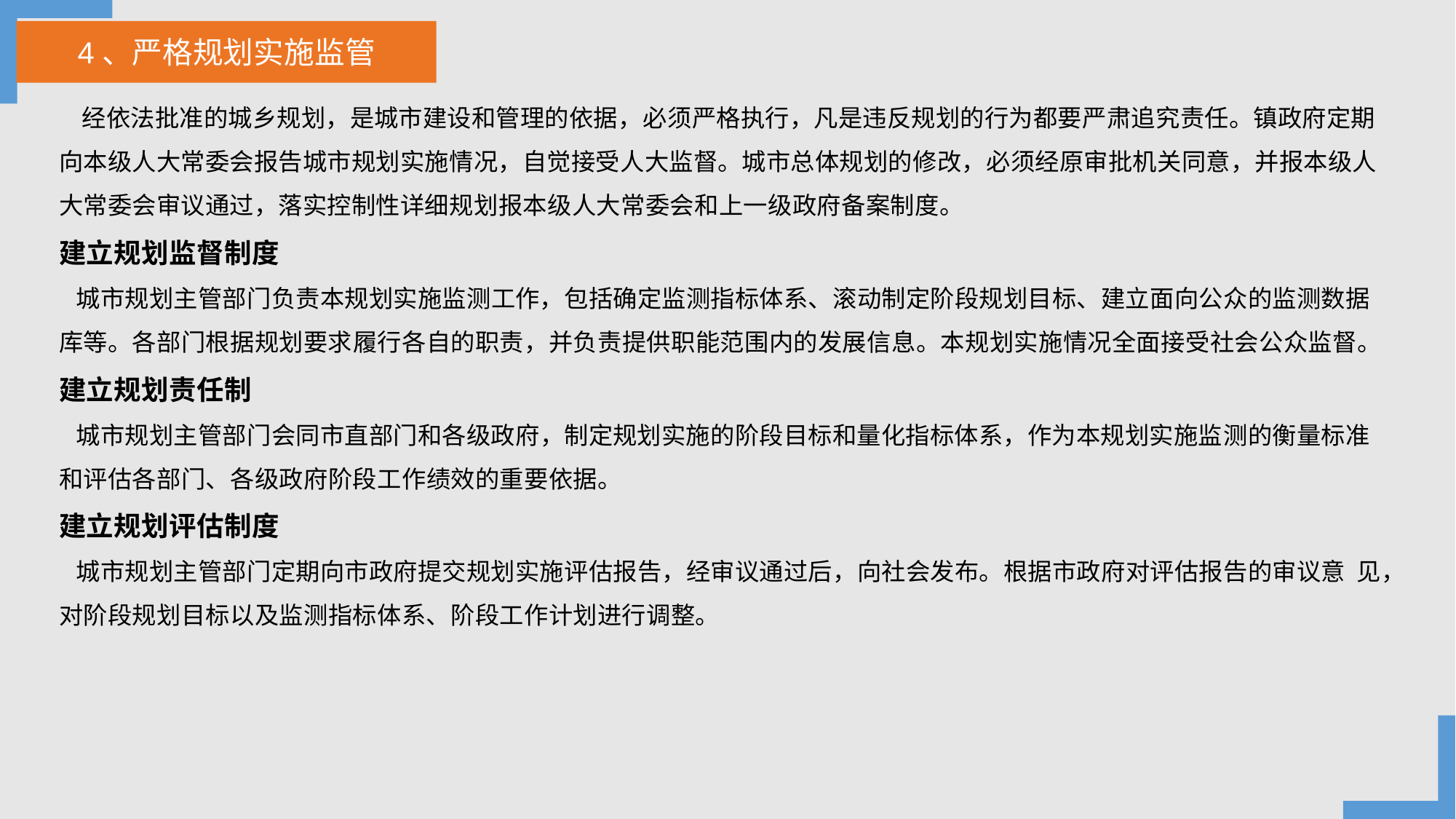

4、严格规划实施监管
   经依法批准的城乡规划，是城市建设和管理的依据，必须严格执行，凡是违反规划的行为都要严肃追究责任。镇政府定期向本级人大常委会报告城市规划实施情况，自觉接受人大监督。城市总体规划的修改，必须经原审批机关同意，并报本级人大常委会审议通过，落实控制性详细规划报本级人大常委会和上一级政府备案制度。
建立规划监督制度
  城市规划主管部门负责本规划实施监测工作，包括确定监测指标体系、滚动制定阶段规划目标、建立面向公众的监测数据  库等。各部门根据规划要求履行各自的职责，并负责提供职能范围内的发展信息。本规划实施情况全面接受社会公众监督。
建立规划责任制
  城市规划主管部门会同市直部门和各级政府，制定规划实施的阶段目标和量化指标体系，作为本规划实施监测的衡量标准  和评估各部门、各级政府阶段工作绩效的重要依据。
建立规划评估制度
  城市规划主管部门定期向市政府提交规划实施评估报告，经审议通过后，向社会发布。根据市政府对评估报告的审议意  见，对阶段规划目标以及监测指标体系、阶段工作计划进行调整。